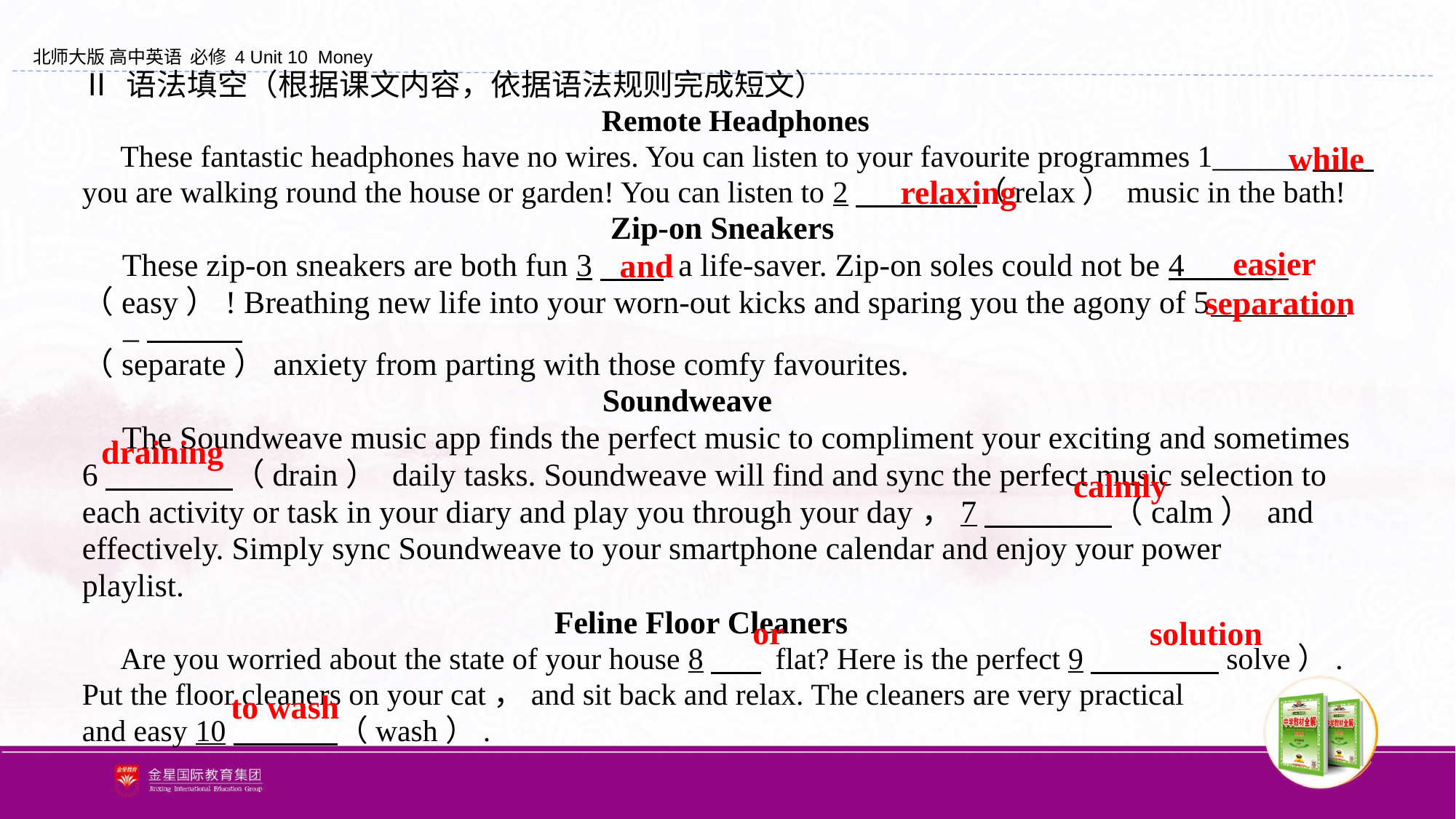

Ⅱ 语法填空（根据课文内容，依据语法规则完成短文）
                                                                    Remote Headphones
     These fantastic headphones have no wires. You can listen to your favourite programmes 1______
you are walking round the house or garden! You can listen to 2　　　　（relax） music in the bath!
                                                                  Zip-on Sneakers
     These zip-on sneakers are both fun 3　　 a life-saver. Zip-on soles could not be 4           _
（easy）! Breathing new life into your worn-out kicks and sparing you the agony of 5                  _
（separate）anxiety from parting with those comfy favourites.
                                                                 Soundweave
     The Soundweave music app finds the perfect music to compliment your exciting and sometimes
6　　　　（drain） daily tasks. Soundweave will find and sync the perfect music selection to
each activity or task in your diary and play you through your day，7　　　　（calm） and
effectively. Simply sync Soundweave to your smartphone calendar and enjoy your power
playlist.
                                                           Feline Floor Cleaners
     Are you worried about the state of your house 8　    flat? Here is the perfect 9　　　　 solve）.
Put the floor cleaners on your cat，and sit back and relax. The cleaners are very practical
and easy 10　　　  （wash）.
 while
 relaxing
 easier
 and
separation
 draining
 calmly
 or
 solution
 to wash